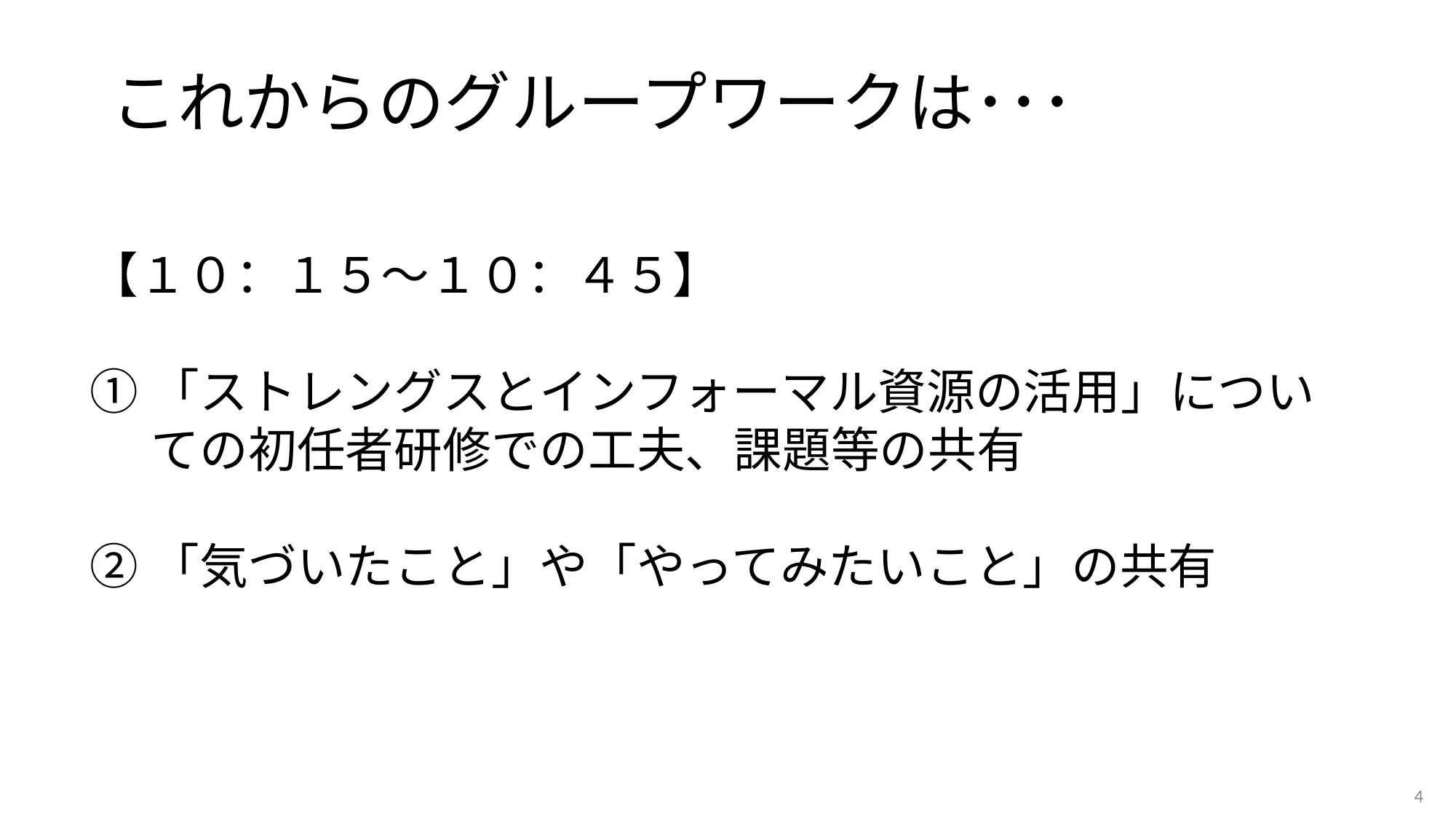

# これからのグループワークは･･･

【１０：１５～１０：４５】

「ストレングスとインフォーマル資源の活用」についての初任者研修での工夫、課題等の共有

「気づいたこと」や「やってみたいこと」の共有

4